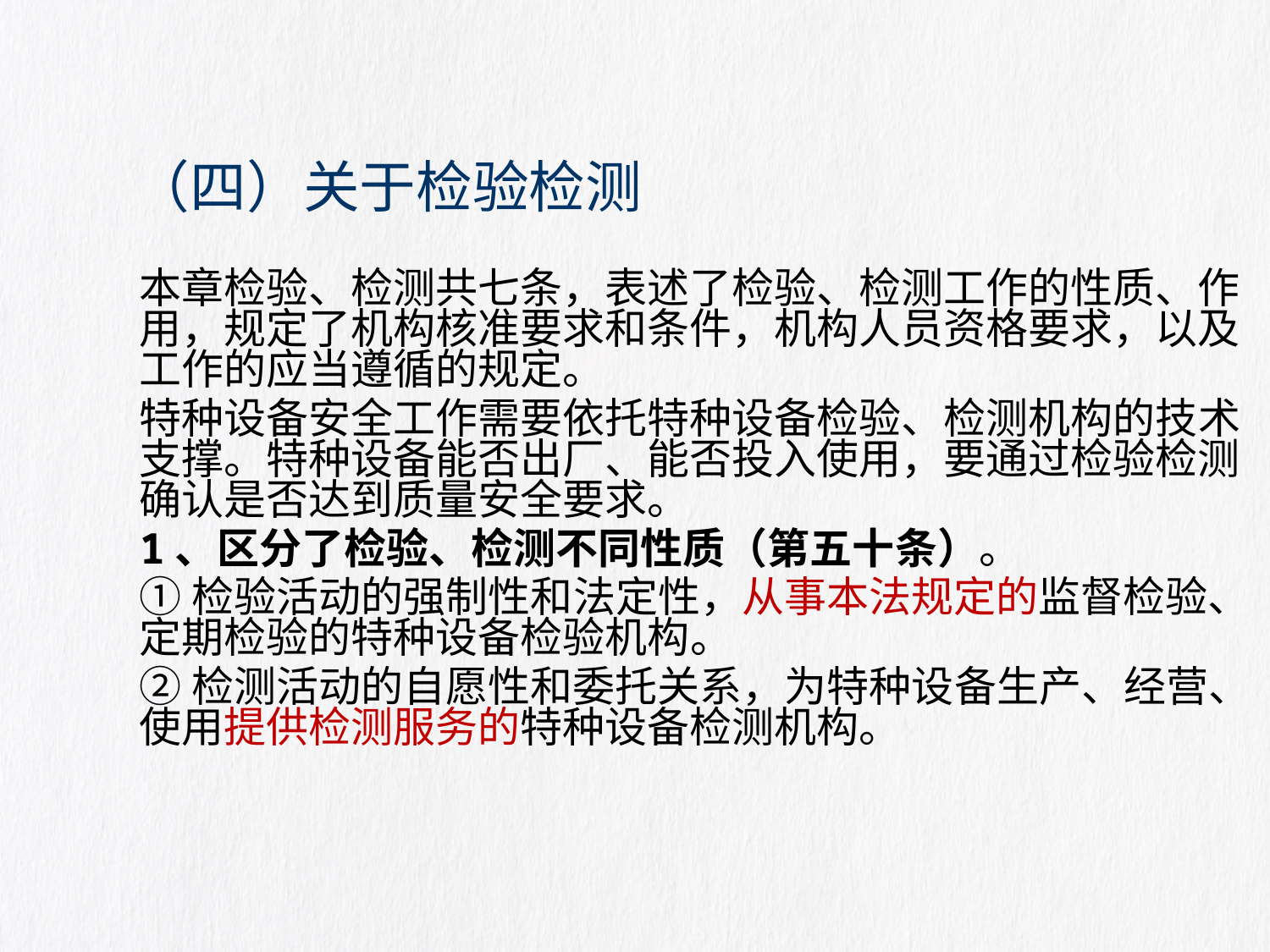

# （四）关于检验检测
本章检验、检测共七条，表述了检验、检测工作的性质、作用，规定了机构核准要求和条件，机构人员资格要求，以及工作的应当遵循的规定。
特种设备安全工作需要依托特种设备检验、检测机构的技术支撑。特种设备能否出厂、能否投入使用，要通过检验检测确认是否达到质量安全要求。
1、区分了检验、检测不同性质（第五十条）。
①检验活动的强制性和法定性，从事本法规定的监督检验、定期检验的特种设备检验机构。
②检测活动的自愿性和委托关系，为特种设备生产、经营、使用提供检测服务的特种设备检测机构。
45